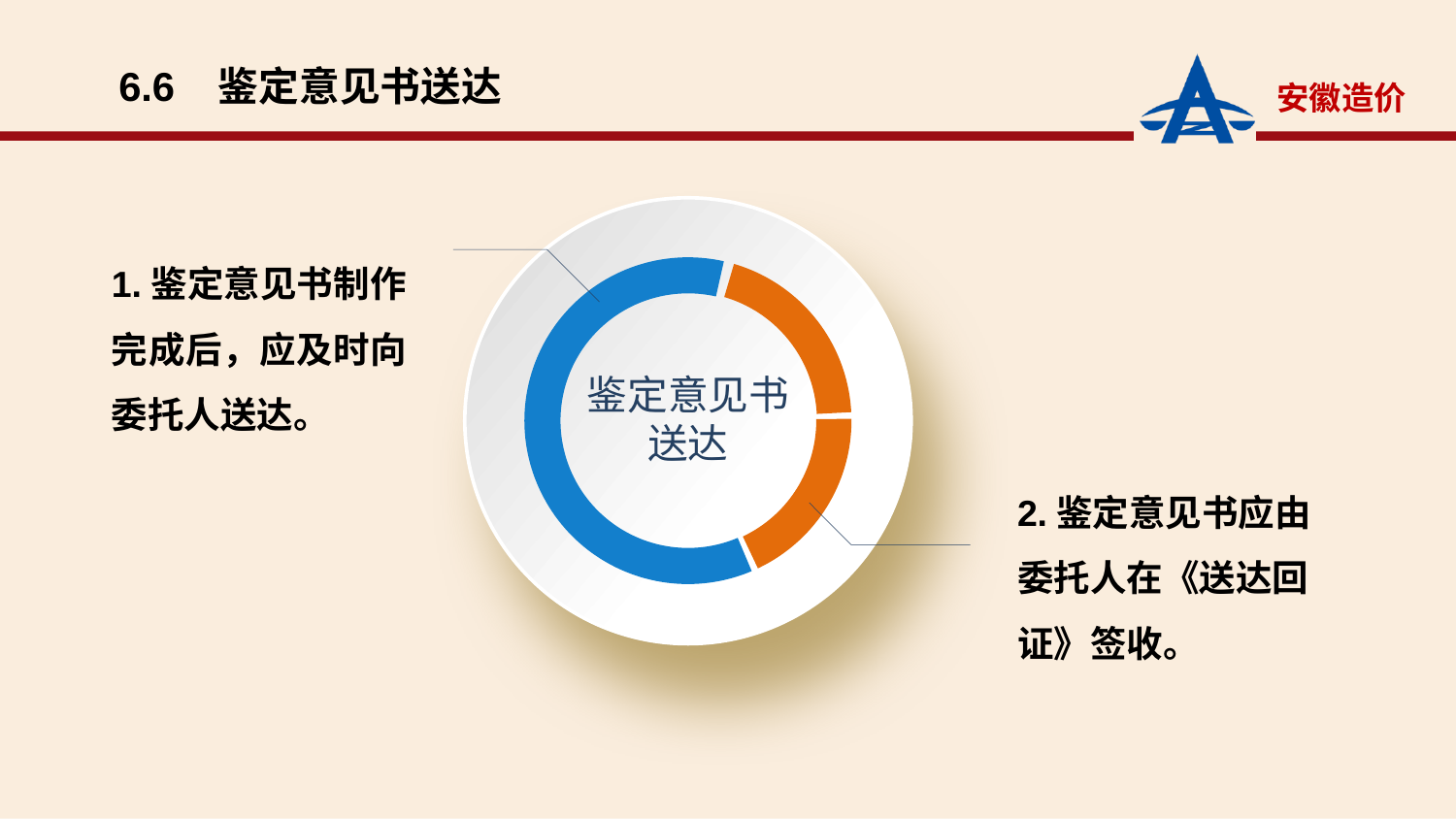

6.6   鉴定意见书送达

鉴定意见书送达

1.鉴定意见书制作完成后，应及时向委托人送达。
2.鉴定意见书应由委托人在《送达回证》签收。